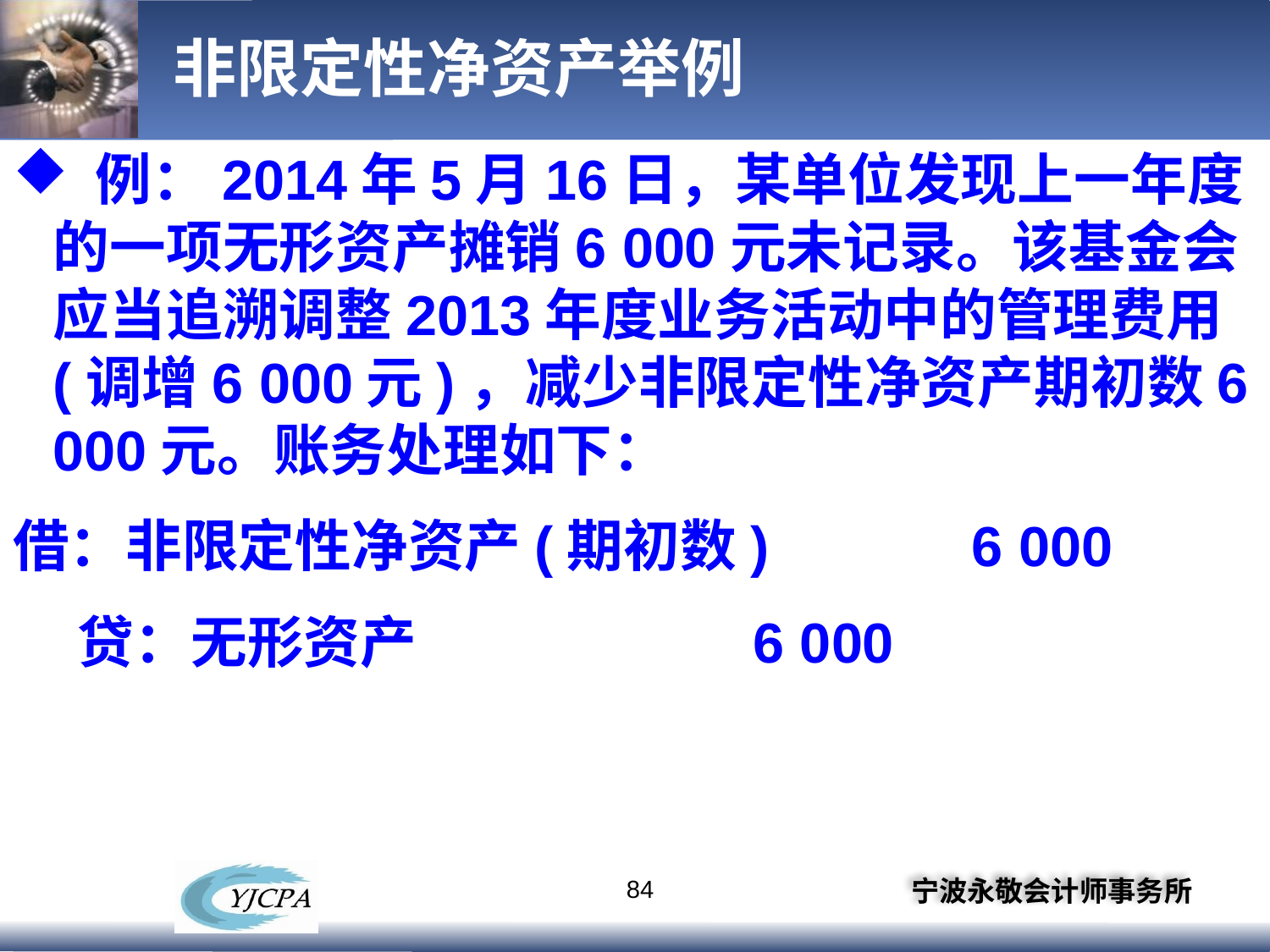

# 非限定性净资产举例
 例：2014年5月16日，某单位发现上一年度的一项无形资产摊销6 000元未记录。该基金会应当追溯调整2013年度业务活动中的管理费用(调增6 000元)，减少非限定性净资产期初数6 000元。账务处理如下：
借：非限定性净资产(期初数)             6 000
    贷：无形资产                         6 000